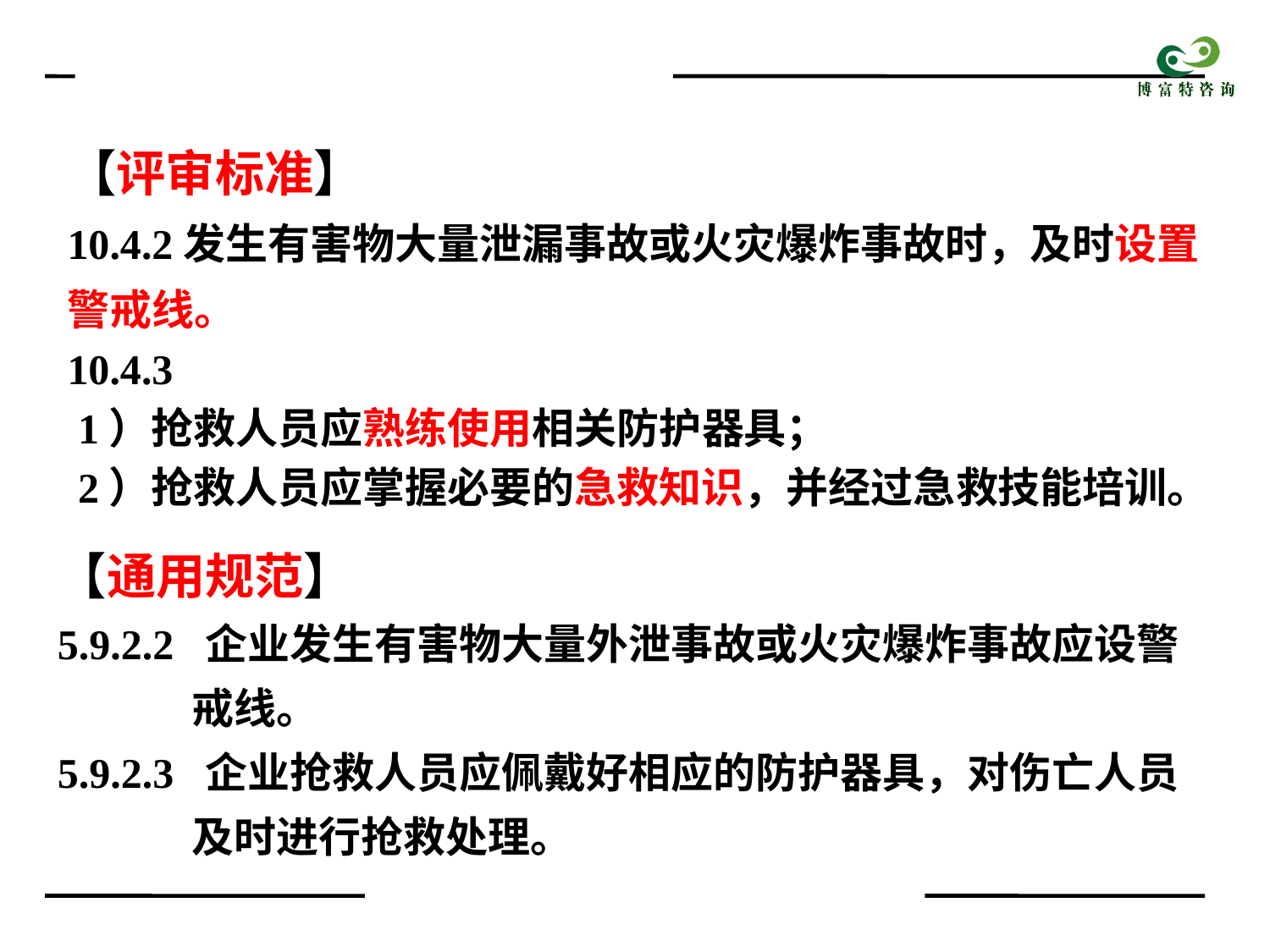

【评审标准】
10.4.2发生有害物大量泄漏事故或火灾爆炸事故时，及时设置警戒线。
10.4.3
 1）抢救人员应熟练使用相关防护器具；
 2）抢救人员应掌握必要的急救知识，并经过急救技能培训。
【通用规范】
5.9.2.2  企业发生有害物大量外泄事故或火灾爆炸事故应设警
             戒线。
5.9.2.3  企业抢救人员应佩戴好相应的防护器具，对伤亡人员
             及时进行抢救处理。